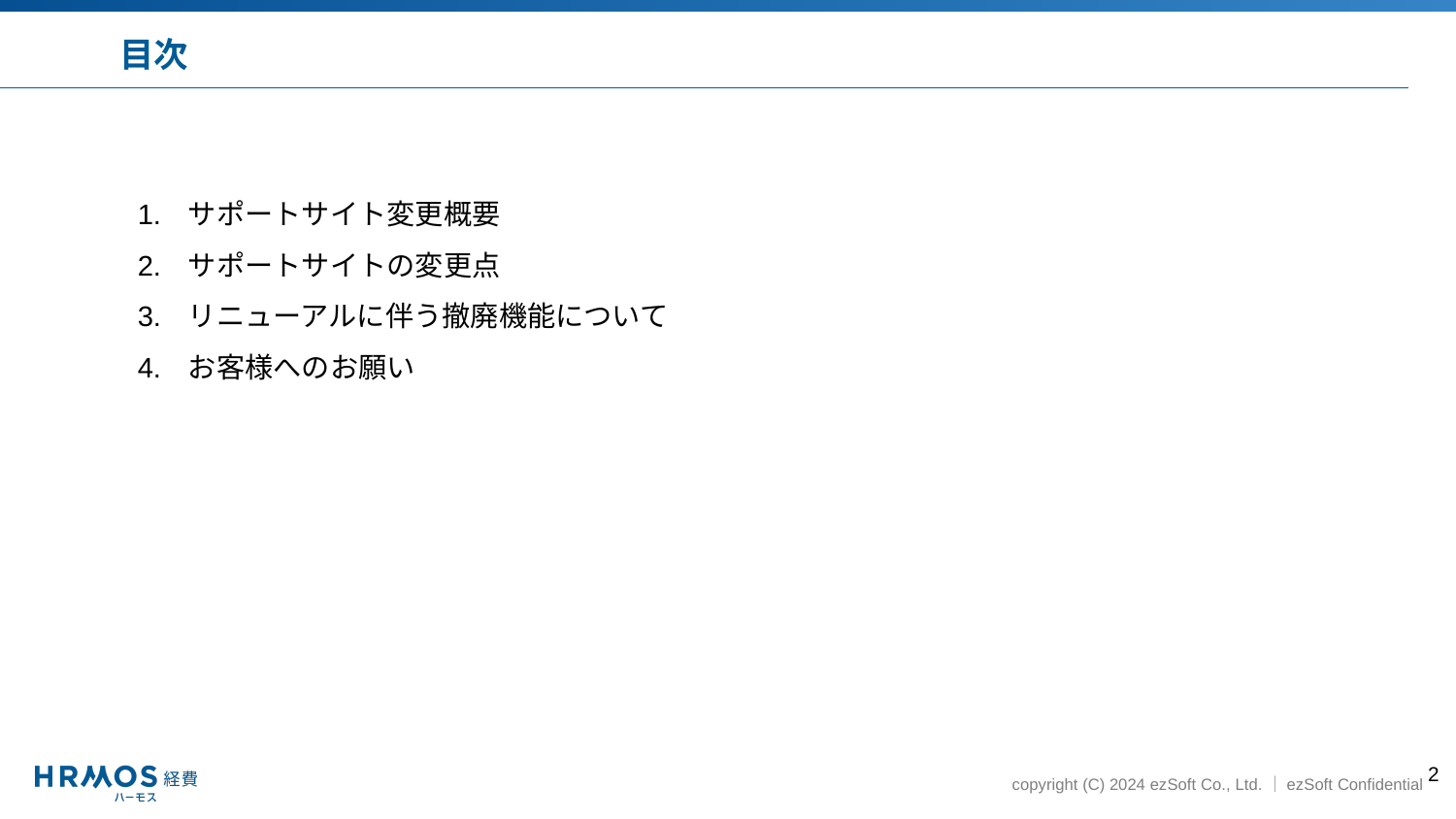

目次
サポートサイト変更概要
サポートサイトの変更点
リニューアルに伴う撤廃機能について
お客様へのお願い
2